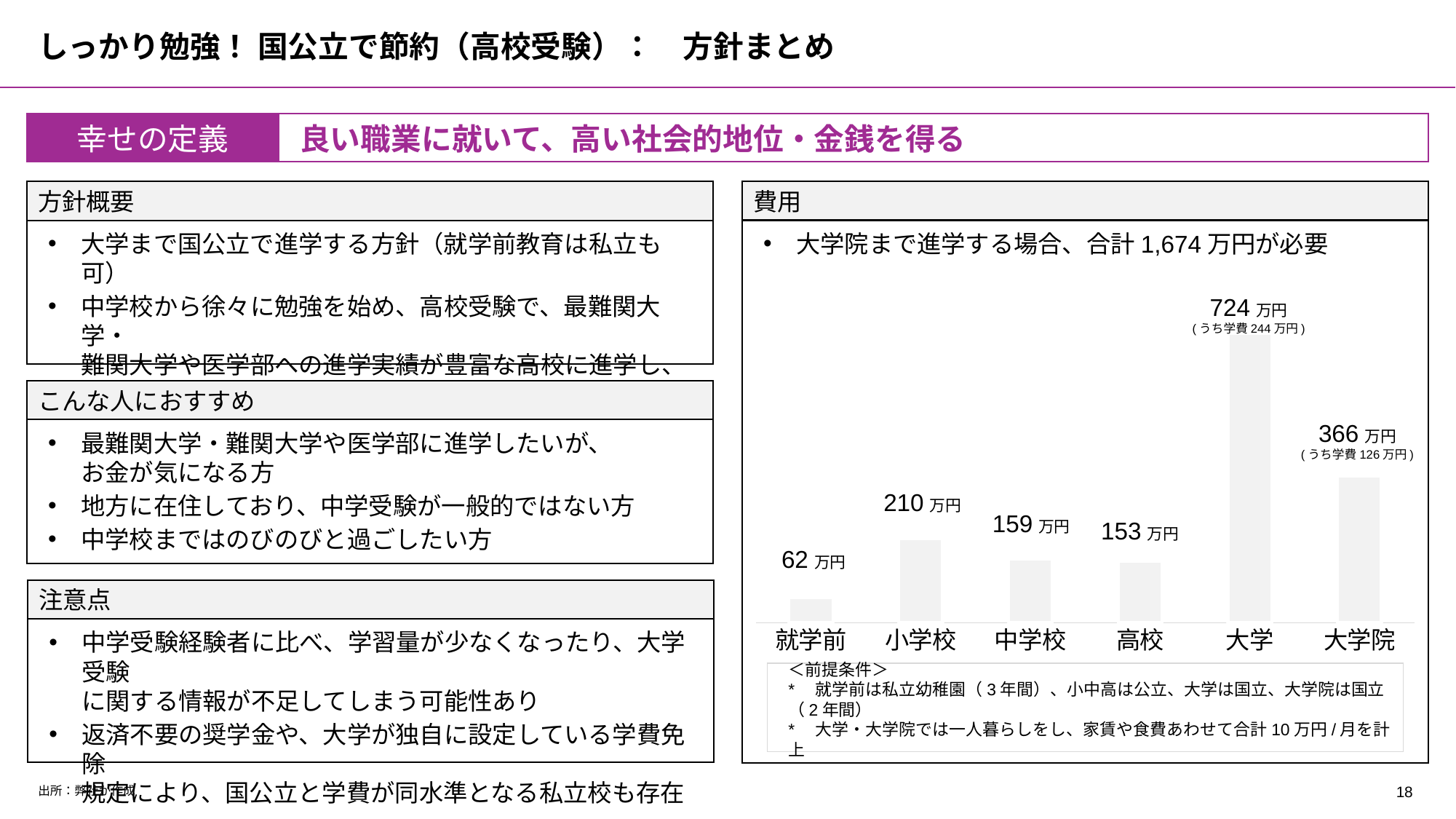

しっかり勉強！ 国公立で節約（高校受験）：　方針まとめ
幸せの定義
良い職業に就いて、高い社会的地位・金銭を得る
方針概要
費用
大学院まで進学する場合、合計1,674万円が必要
大学まで国公立で進学する方針（就学前教育は私立も可）
中学校から徐々に勉強を始め、高校受験で、最難関大学・
難関大学や医学部への進学実績が豊富な高校に進学し、
上位の成績をキープしてそのまま大学に進学

### Chart

| Category | 列1 |
|---|---|
| 就学前 | 62.0 |
| 小学校 | 210.0 |
| 中学校 | 159.0 |
| 高校 | 153.0 |
| 大学 | 724.0 |
| 大学院 | 366.0 |
724万円
(うち学費244万円)
こんな人におすすめ
最難関大学・難関大学や医学部に進学したいが、
お金が気になる方
地方に在住しており、中学受験が一般的ではない方
中学校まではのびのびと過ごしたい方
366万円
(うち学費126万円)
210万円
159万円
153万円
62万円
注意点
中学受験経験者に比べ、学習量が少なくなったり、大学受験
に関する情報が不足してしまう可能性あり
返済不要の奨学金や、大学が独自に設定している学費免除
規定により、国公立と学費が同水準となる私立校も存在
＜前提条件＞
*　就学前は私立幼稚園（3年間）、小中高は公立、大学は国立、大学院は国立（2年間）
*　大学・大学院では一人暮らしをし、家賃や食費あわせて合計10万円/月を計上
出所：弊社が作成
18